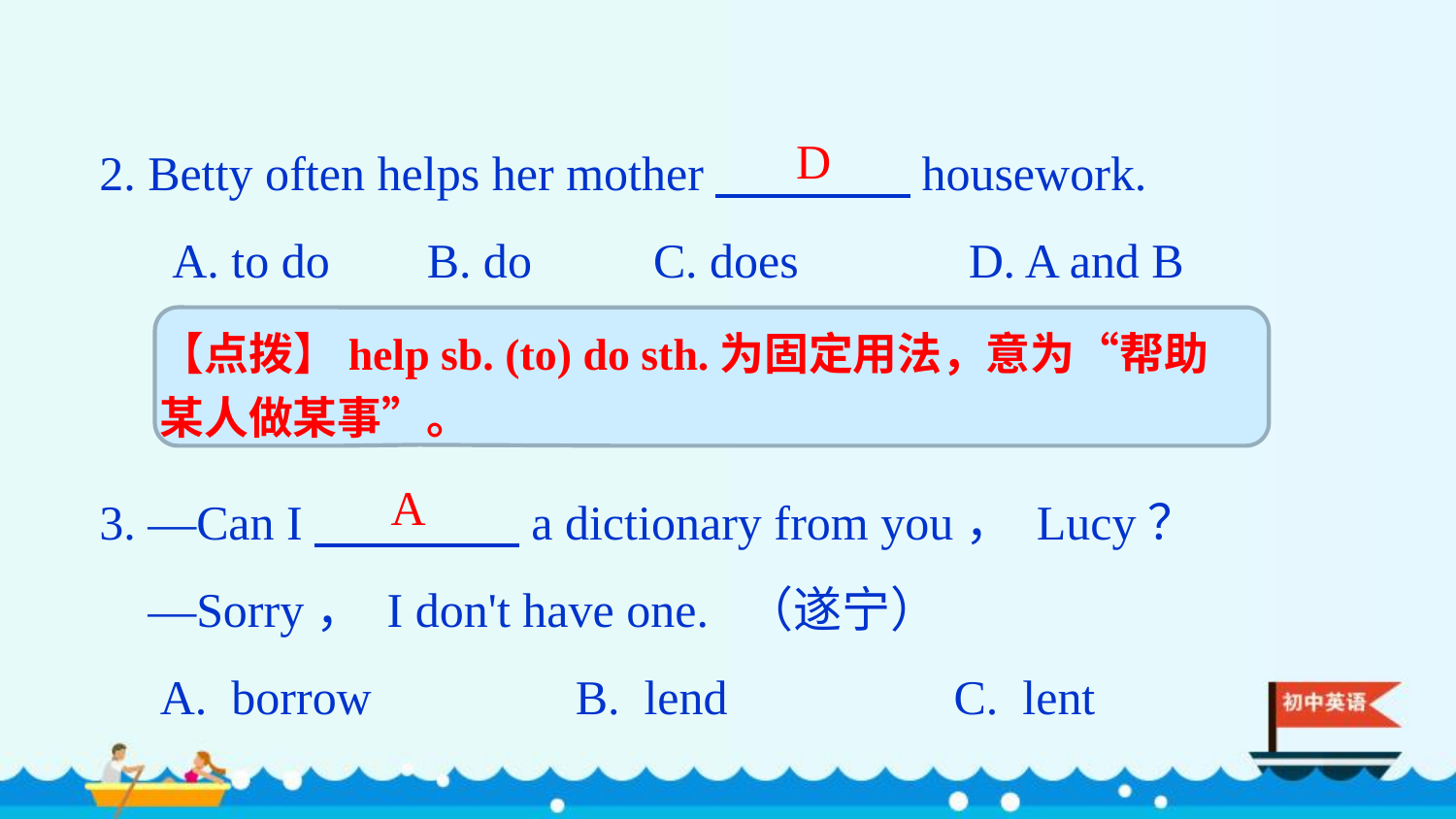

2. Betty often helps her mother　　　　housework.
      A. to do        B. do          C. does              D. A and B

3. —Can I　　　　 a dictionary from you， Lucy？
    —Sorry， I don't have one.  （遂宁）
     A.  borrow  　　　 B.  lend  　　　   C.  lent

D

【点拨】help sb. (to) do sth.为固定用法，意为“帮助某人做某事”。
A